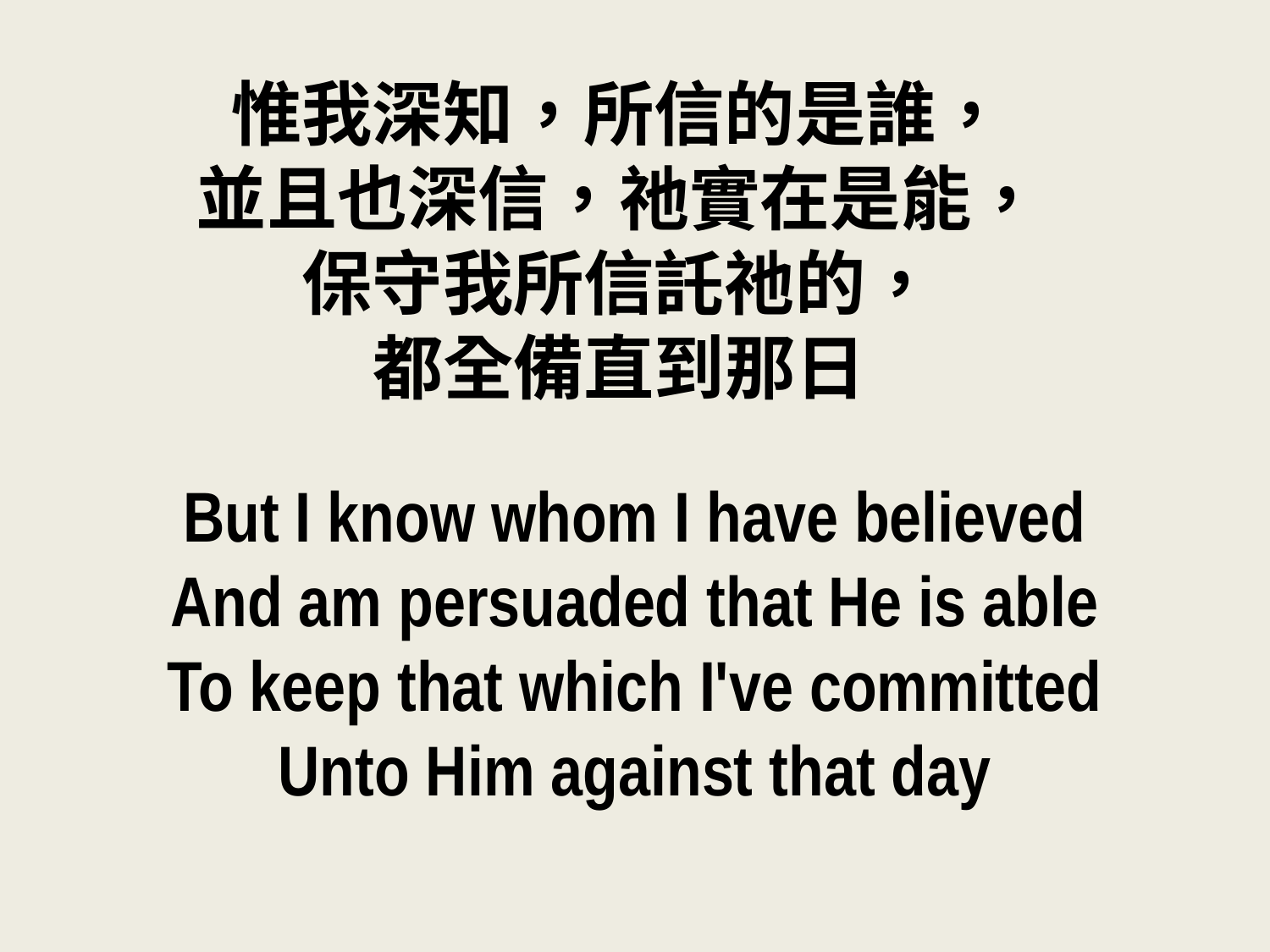

惟我深知，所信的是誰，
並且也深信，祂實在是能，
保守我所信託祂的，
都全備直到那日
But I know whom I have believed
And am persuaded that He is able
To keep that which I've committed
Unto Him against that day